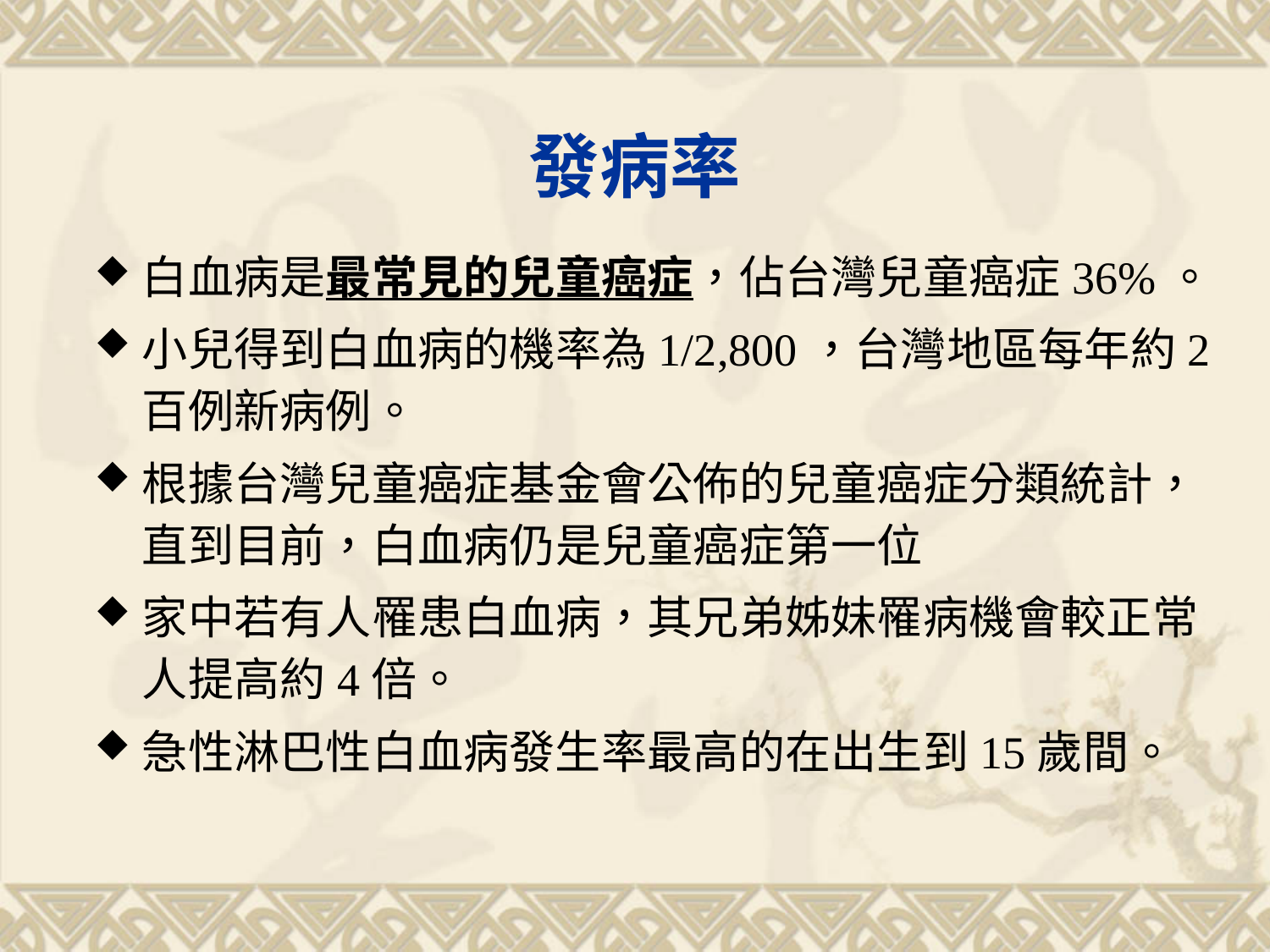

# 發病率
白血病是最常見的兒童癌症，佔台灣兒童癌症36%。
小兒得到白血病的機率為1/2,800，台灣地區每年約2 百例新病例。
根據台灣兒童癌症基金會公佈的兒童癌症分類統計，直到目前，白血病仍是兒童癌症第一位
家中若有人罹患白血病，其兄弟姊妹罹病機會較正常人提高約4倍。
急性淋巴性白血病發生率最高的在出生到15歲間。